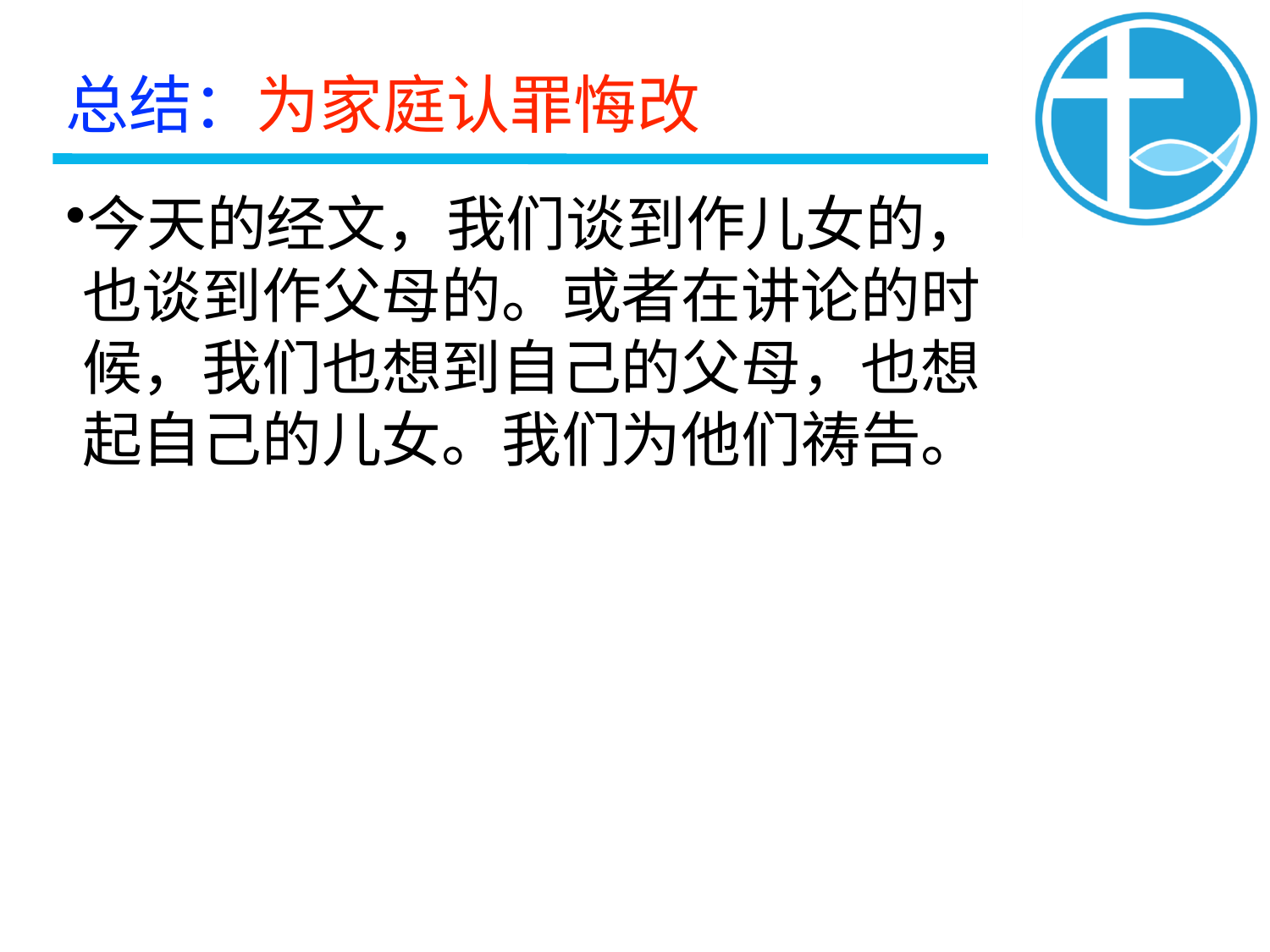

总结：为家庭认罪悔改
今天的经文，我们谈到作儿女的，也谈到作父母的。或者在讲论的时候，我们也想到自己的父母，也想起自己的儿女。我们为他们祷告。